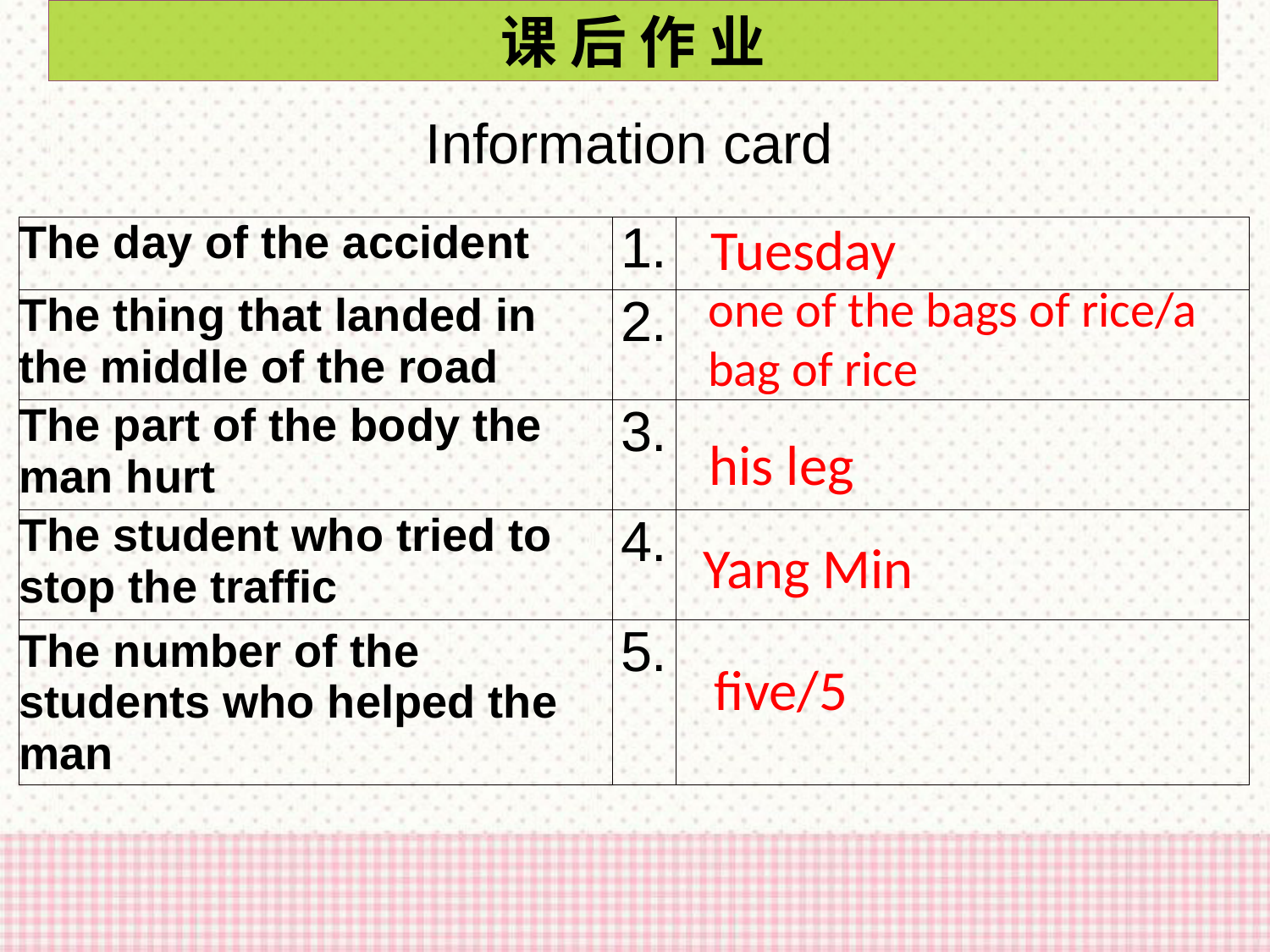

课 后 作 业
Information card
Tuesday
| The day of the accident | 1. |  |
| --- | --- | --- |
| The thing that landed in the middle of the road | 2. |  |
| The part of the body the man hurt | 3. |  |
| The student who tried to stop the traffic | 4. |  |
| The number of the students who helped the man | 5. |  |
one of the bags of rice/a bag of rice
his leg
Yang Min
five/5